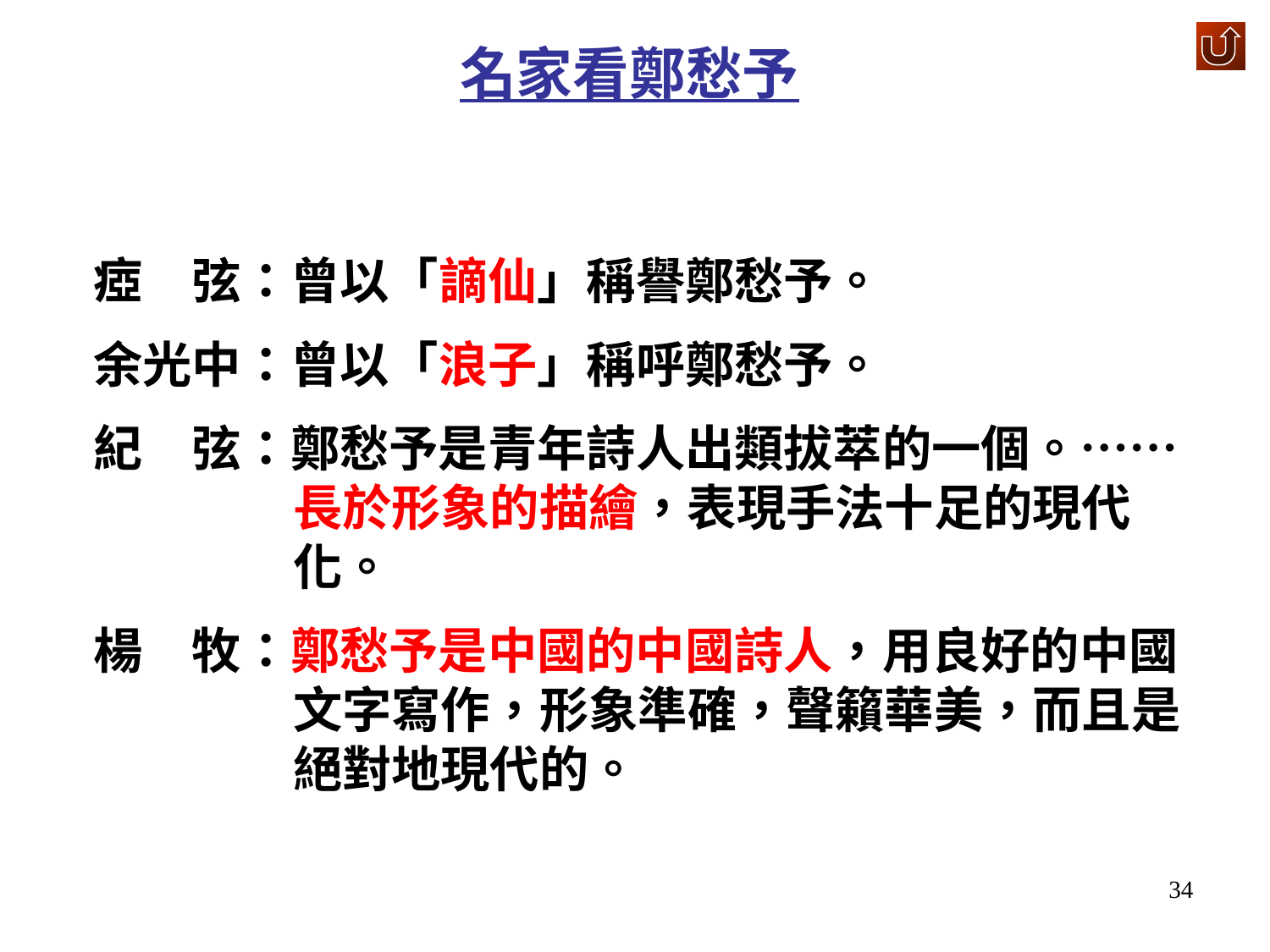

名家看鄭愁予
瘂　弦：曾以「謫仙」稱譽鄭愁予。
余光中：曾以「浪子」稱呼鄭愁予。
紀　弦：鄭愁予是青年詩人出類拔萃的一個。……長於形象的描繪，表現手法十足的現代化。
楊　牧：鄭愁予是中國的中國詩人，用良好的中國文字寫作，形象準確，聲籟華美，而且是絕對地現代的。
34